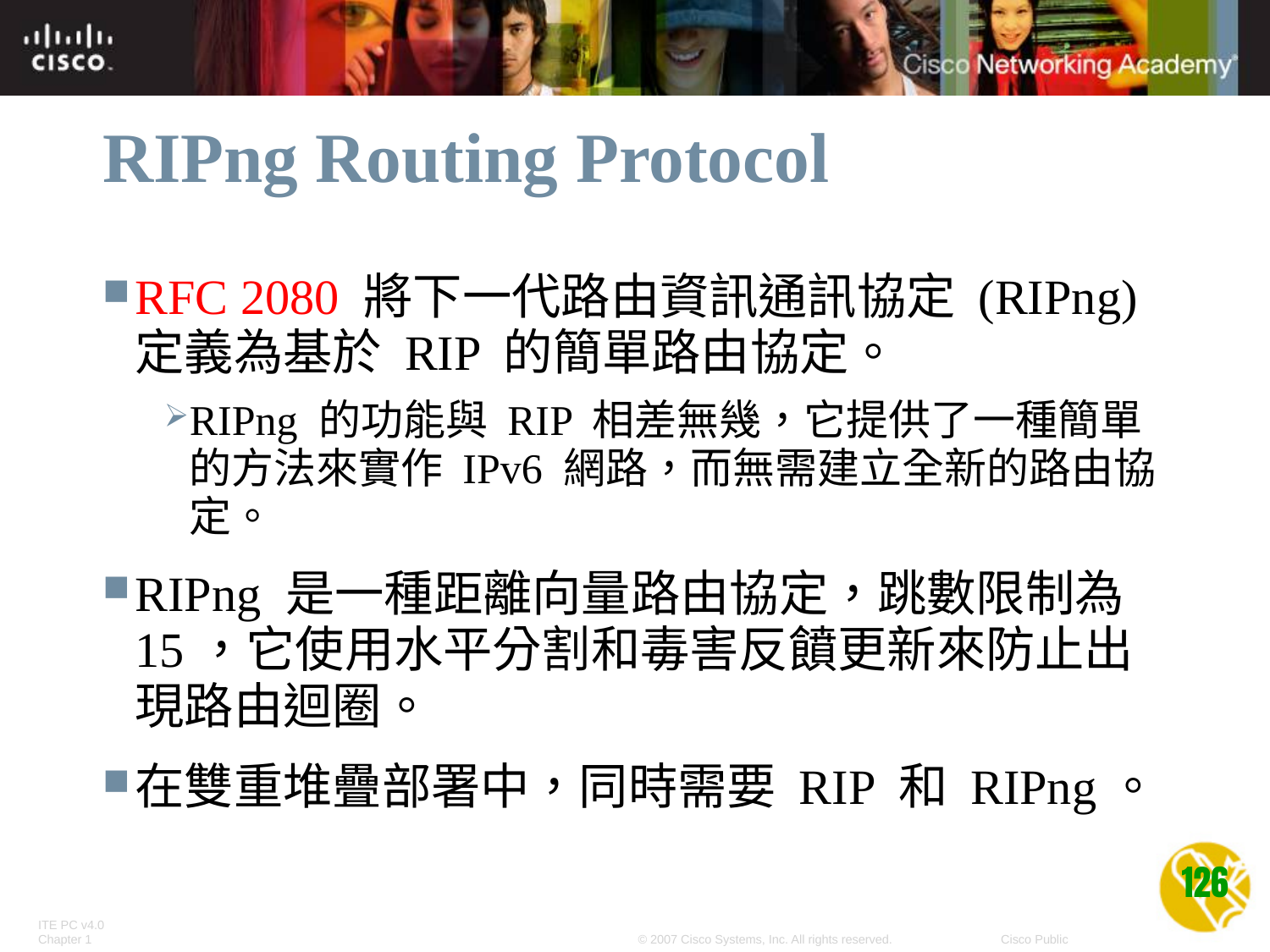

# RIPng Routing Protocol
RFC 2080 將下一代路由資訊通訊協定 (RIPng) 定義為基於 RIP 的簡單路由協定。
RIPng 的功能與 RIP 相差無幾，它提供了一種簡單的方法來實作 IPv6 網路，而無需建立全新的路由協定。
RIPng 是一種距離向量路由協定，跳數限制為 15，它使用水平分割和毒害反饙更新來防止出現路由迴圈。
在雙重堆疊部署中，同時需要 RIP 和 RIPng。